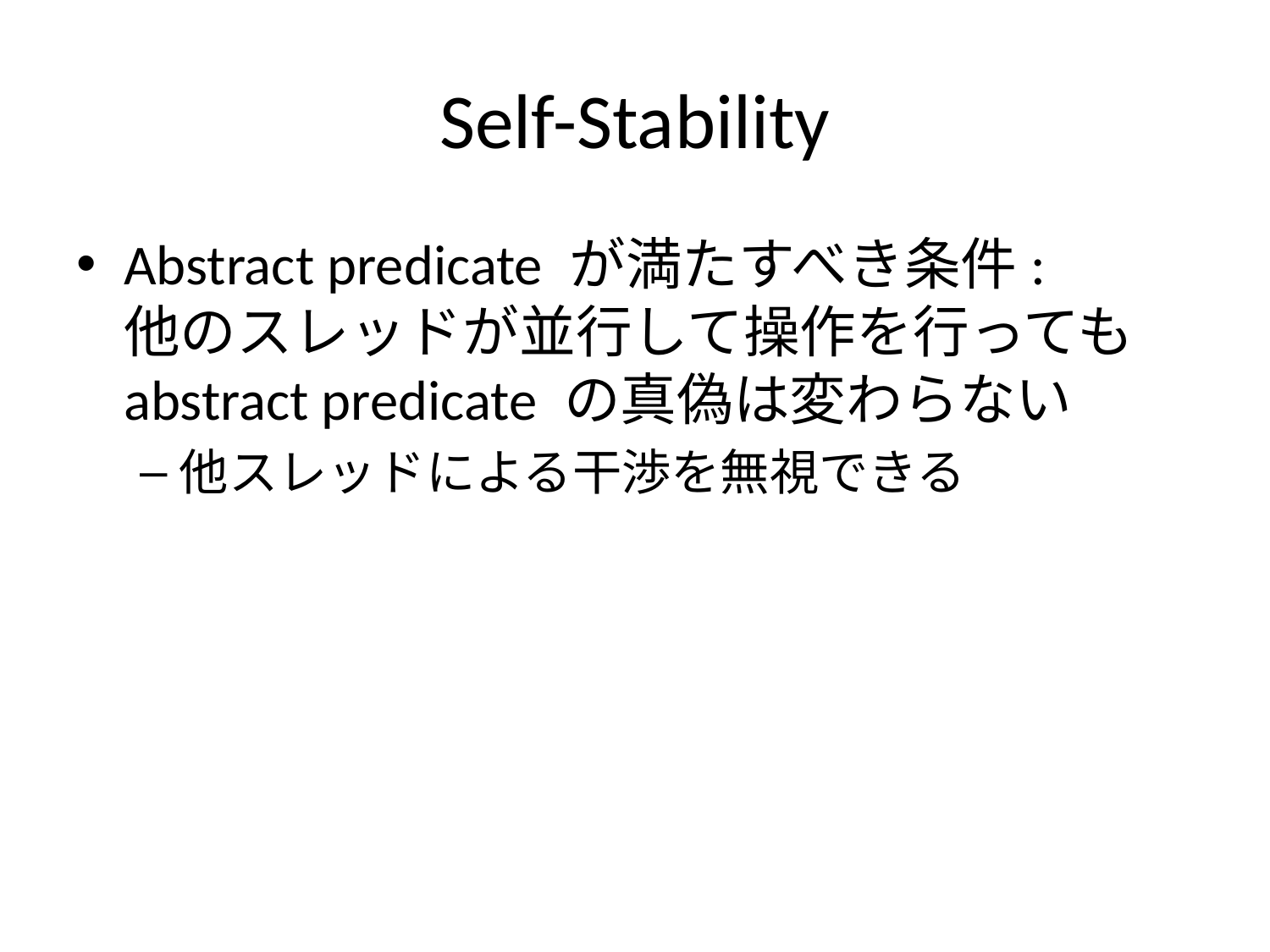

# Self-Stability
Abstract predicate が満たすべき条件:
他のスレッドが並行して操作を行っても
abstract predicate の真偽は変わらない
他スレッドによる干渉を無視できる